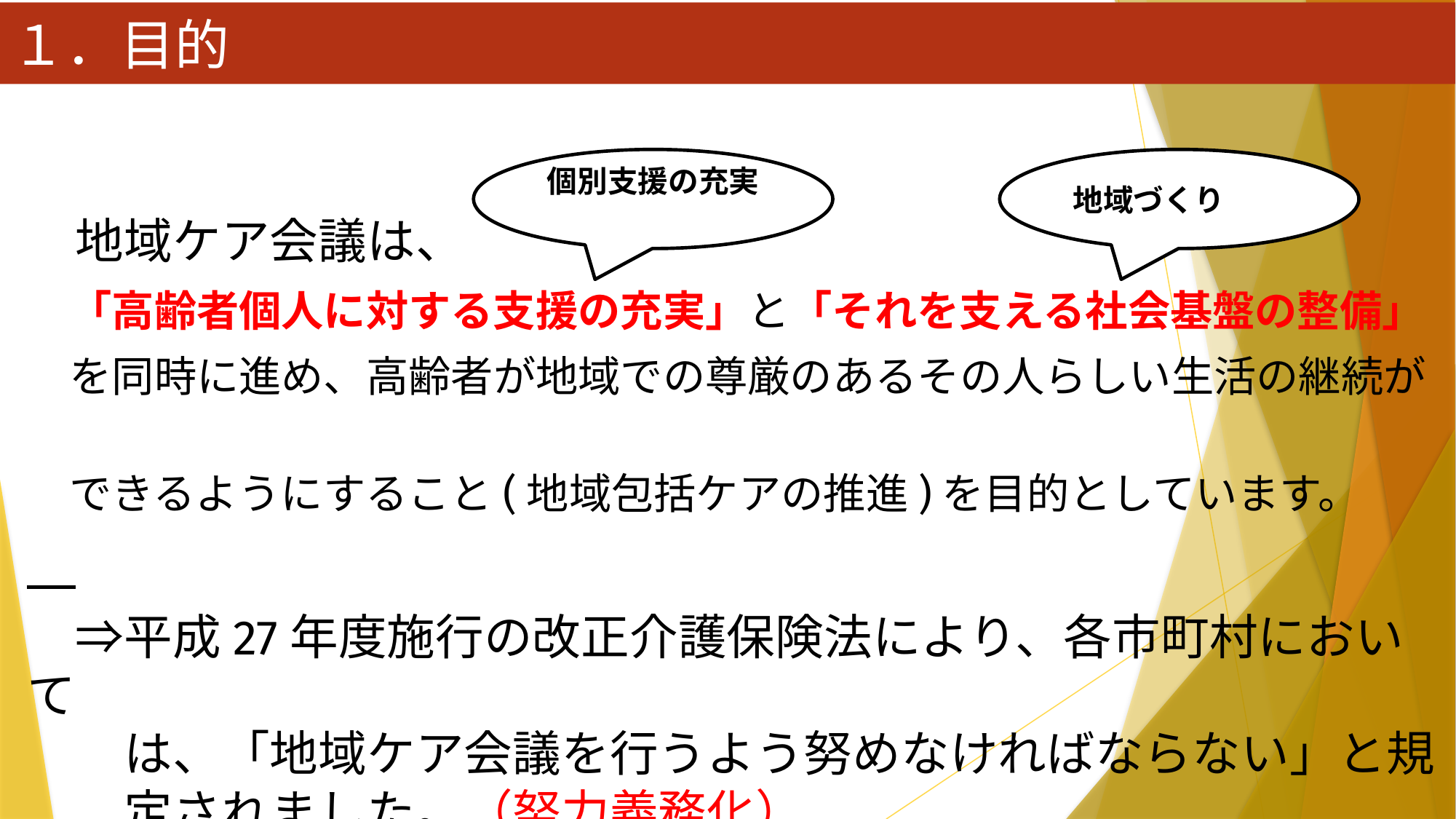

# １．目的

　地域ケア会議は、
　「高齢者個人に対する支援の充実」と「それを支える社会基盤の整備」
　を同時に進め、高齢者が地域での尊厳のあるその人らしい生活の継続が
　できるようにすること(地域包括ケアの推進)を目的としています。

　⇒平成27年度施行の改正介護保険法により、各市町村において
　　は、「地域ケア会議を行うよう努めなければならない」と規
　　定されました。（努力義務化）
地域づくり
個別支援の充実